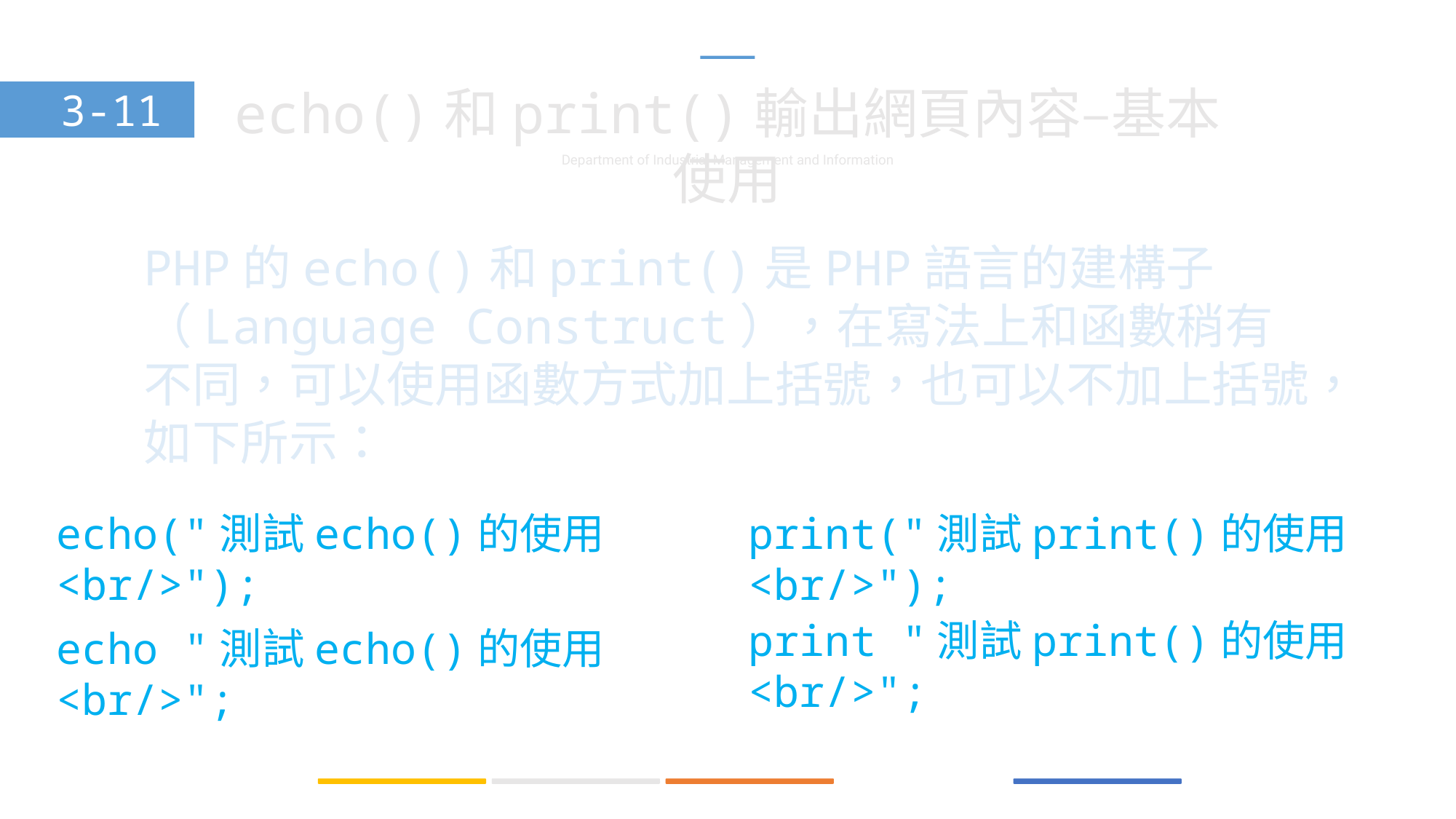

echo()和print()輸出網頁內容–基本使用
3-11
PHP的echo()和print()是PHP語言的建構子（Language Construct），在寫法上和函數稍有不同，可以使用函數方式加上括號，也可以不加上括號，如下所示：
echo("測試echo()的使用<br/>");
print("測試print()的使用<br/>");
print "測試print()的使用<br/>";
echo "測試echo()的使用<br/>";